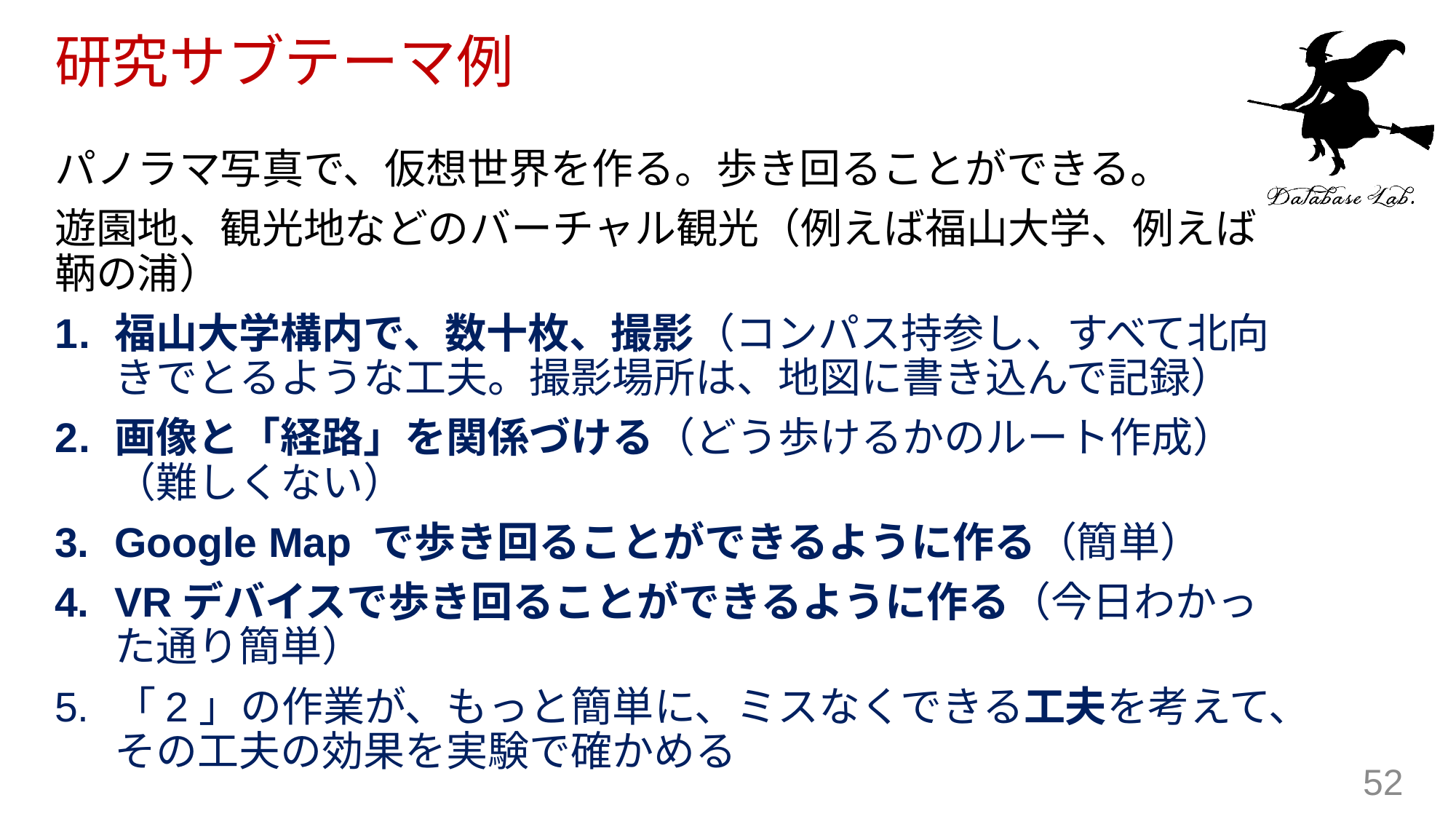

# 研究サブテーマ例
パノラマ写真で、仮想世界を作る。歩き回ることができる。
遊園地、観光地などのバーチャル観光（例えば福山大学、例えば鞆の浦）
福山大学構内で、数十枚、撮影（コンパス持参し、すべて北向きでとるような工夫。撮影場所は、地図に書き込んで記録）
画像と「経路」を関係づける（どう歩けるかのルート作成）（難しくない）
Google Map で歩き回ることができるように作る（簡単）
VRデバイスで歩き回ることができるように作る（今日わかった通り簡単）
「2」の作業が、もっと簡単に、ミスなくできる工夫を考えて、その工夫の効果を実験で確かめる
52